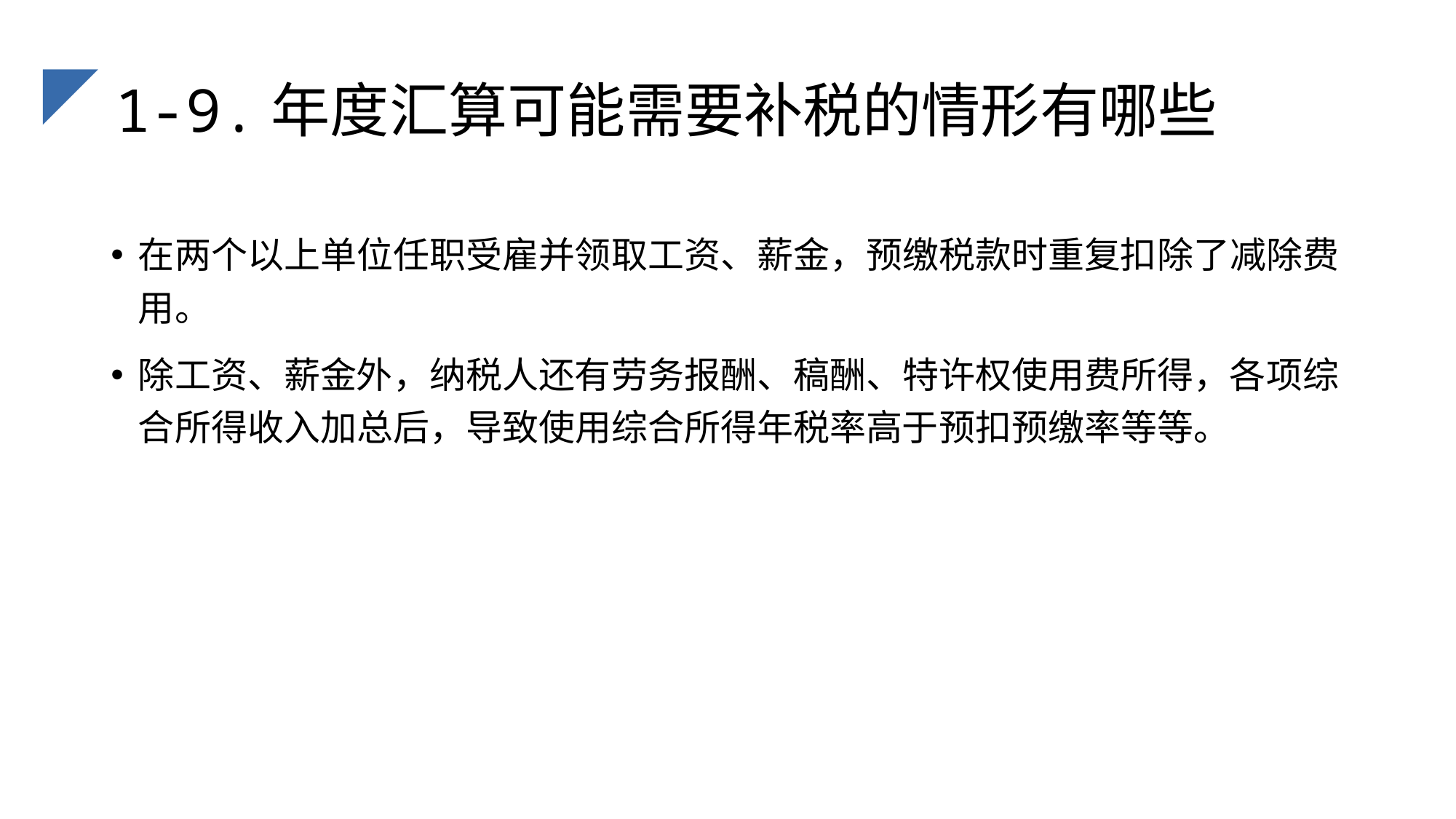

# 1-9.年度汇算可能需要补税的情形有哪些
在两个以上单位任职受雇并领取工资、薪金，预缴税款时重复扣除了减除费用。
除工资、薪金外，纳税人还有劳务报酬、稿酬、特许权使用费所得，各项综合所得收入加总后，导致使用综合所得年税率高于预扣预缴率等等。